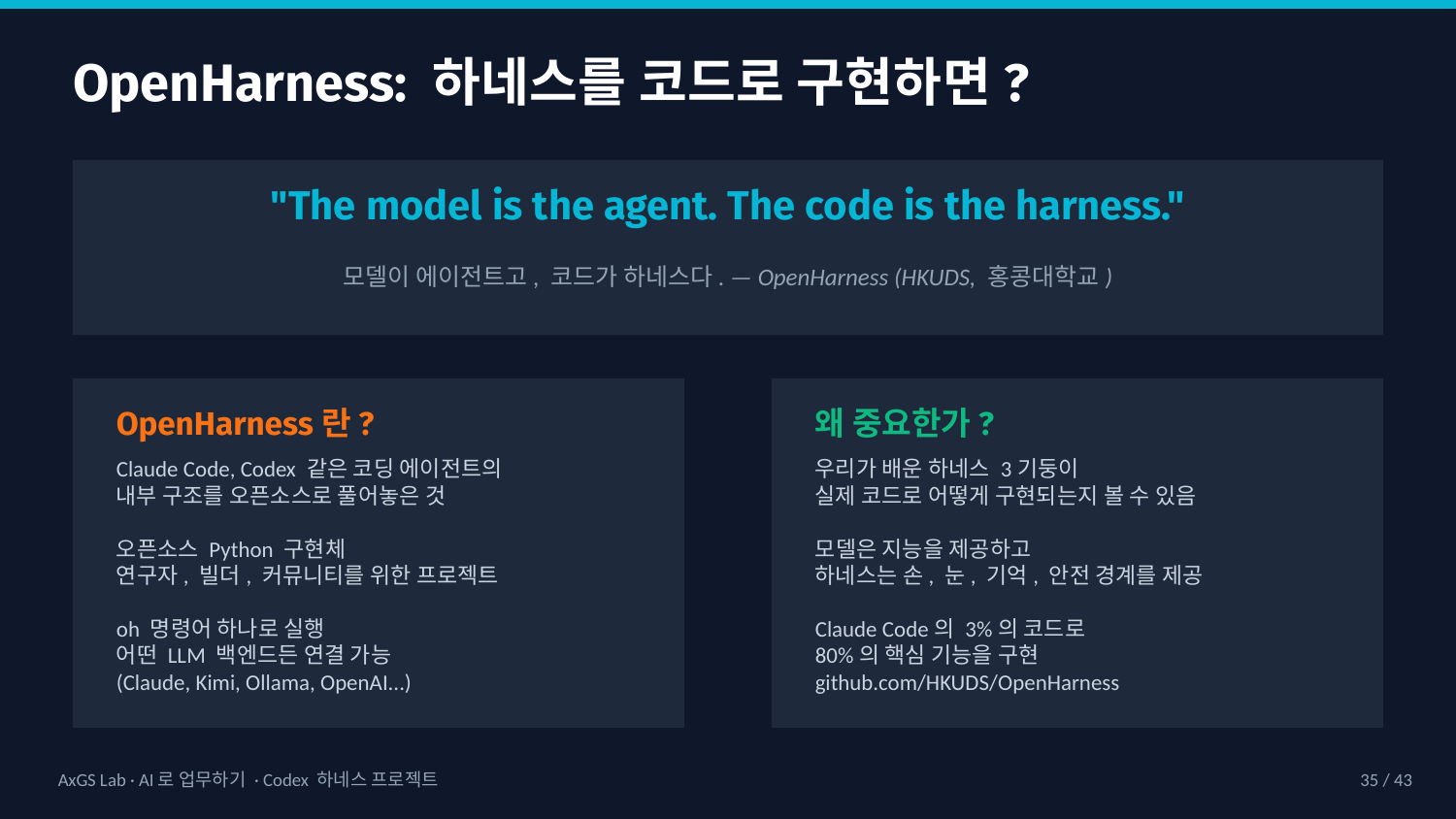

OpenHarness: 하네스를 코드로 구현하면?

"The model is the agent. The code is the harness."
모델이 에이전트고, 코드가 하네스다. — OpenHarness (HKUDS, 홍콩대학교)

OpenHarness란?
왜 중요한가?
Claude Code, Codex 같은 코딩 에이전트의
내부 구조를 오픈소스로 풀어놓은 것

오픈소스 Python 구현체
연구자, 빌더, 커뮤니티를 위한 프로젝트

oh 명령어 하나로 실행
어떤 LLM 백엔드든 연결 가능
(Claude, Kimi, Ollama, OpenAI...)
우리가 배운 하네스 3기둥이
실제 코드로 어떻게 구현되는지 볼 수 있음

모델은 지능을 제공하고
하네스는 손, 눈, 기억, 안전 경계를 제공

Claude Code의 3%의 코드로
80%의 핵심 기능을 구현
github.com/HKUDS/OpenHarness
AxGS Lab · AI로 업무하기 · Codex 하네스 프로젝트
35 / 43